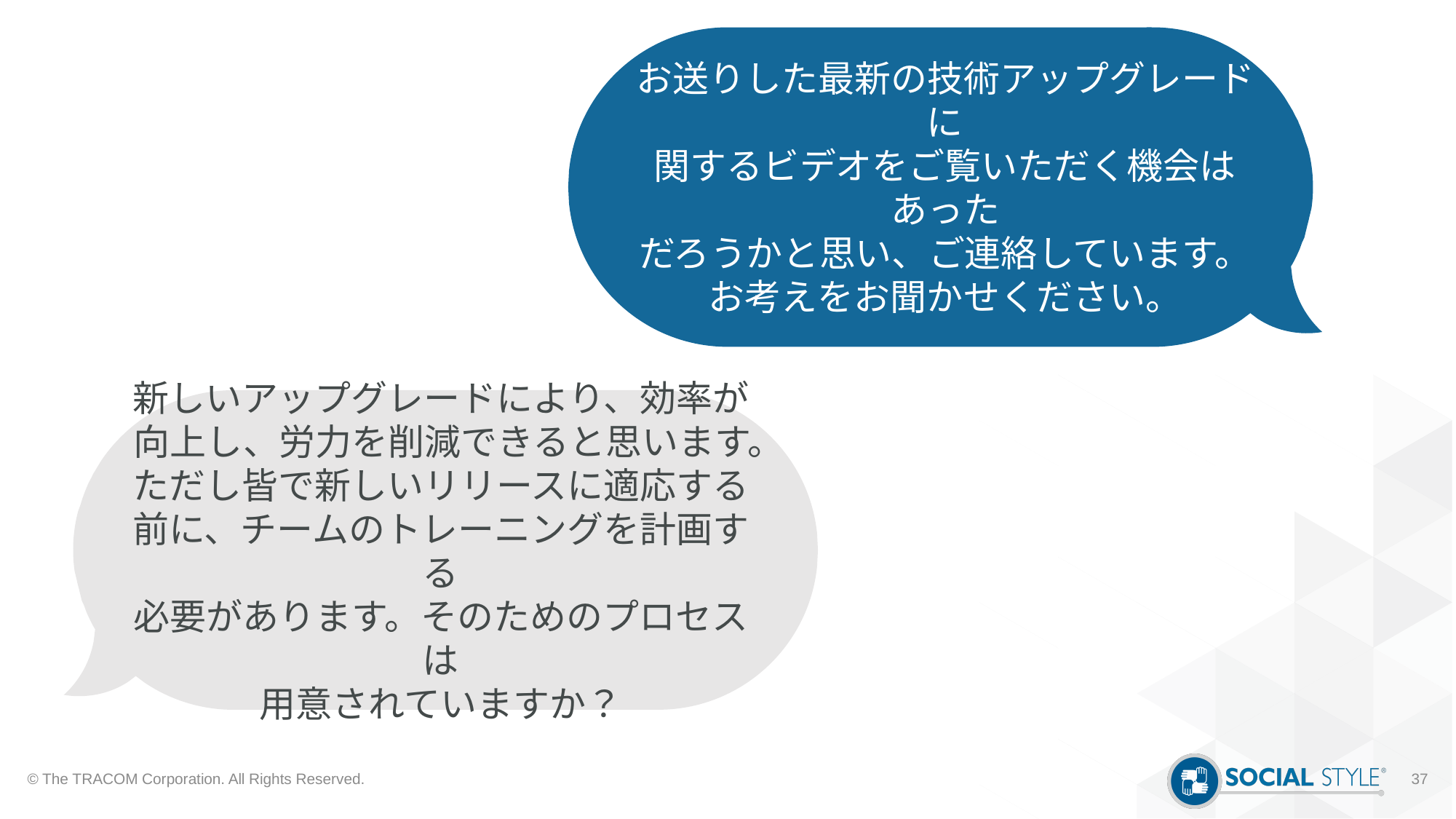

お送りした最新の技術アップグレードに
関するビデオをご覧いただく機会はあった
だろうかと思い、ご連絡しています。
お考えをお聞かせください。
新しいアップグレードにより、効率が
向上し、労力を削減できると思います。
ただし皆で新しいリリースに適応する
前に、チームのトレーニングを計画する
必要があります。そのためのプロセスは
用意されていますか？
© The TRACOM Corporation. All Rights Reserved.
37